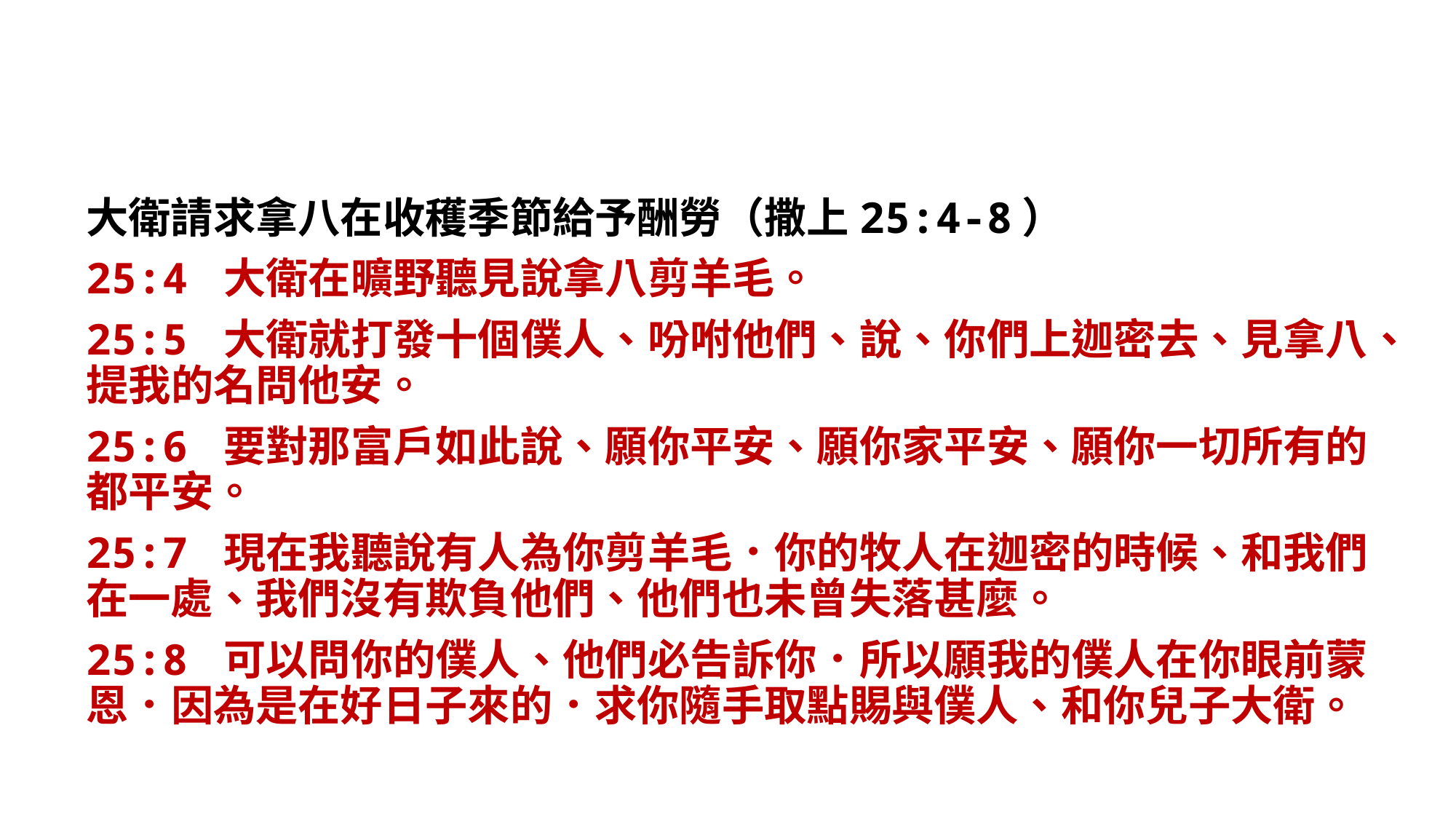

大衛請求拿八在收穫季節給予酬勞（撒上25:4-8）
25:4 大衛在曠野聽見說拿八剪羊毛。
25:5 大衛就打發十個僕人、吩咐他們、說、你們上迦密去、見拿八、提我的名問他安。
25:6 要對那富戶如此說、願你平安、願你家平安、願你一切所有的都平安。
25:7 現在我聽說有人為你剪羊毛．你的牧人在迦密的時候、和我們在一處、我們沒有欺負他們、他們也未曾失落甚麼。
25:8 可以問你的僕人、他們必告訴你．所以願我的僕人在你眼前蒙恩．因為是在好日子來的．求你隨手取點賜與僕人、和你兒子大衛。